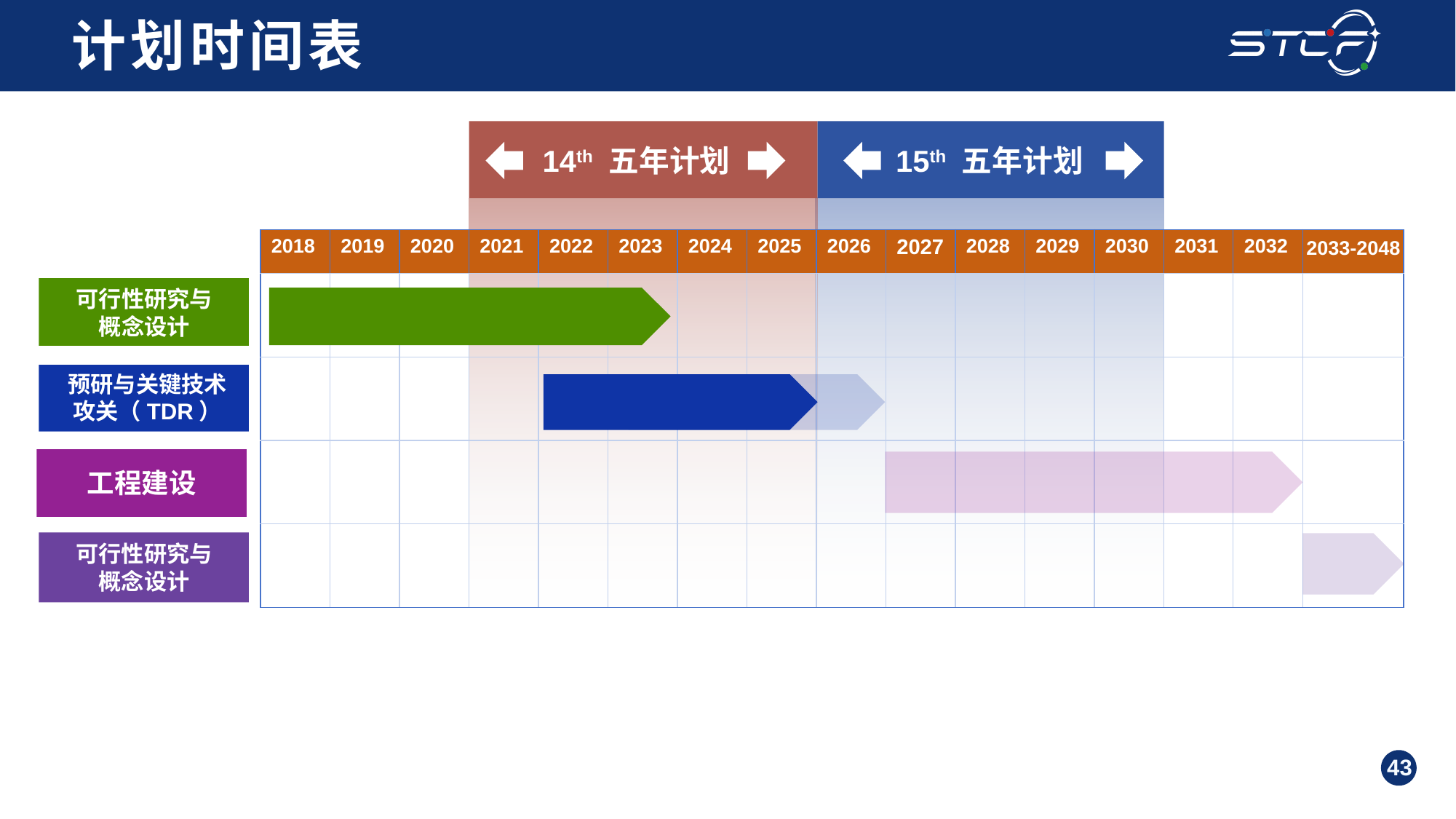

# 计划时间表

14th 五年计划
15th 五年计划

| 2018 | 2019 | 2020 | 2021 | 2022 | 2023 | 2024 | 2025 | 2026 | 2027 | 2028 | 2029 | 2030 | 2031 | 2032 |  |
| --- | --- | --- | --- | --- | --- | --- | --- | --- | --- | --- | --- | --- | --- | --- | --- |
|  |  |  |  |  |  |  |  |  |  |  |  |  |  |  |  |
|  |  |  |  |  |  |  |  |  |  |  |  |  |  |  |  |
|  |  |  |  |  |  |  |  |  |  |  |  |  |  |  |  |
|  |  |  |  |  |  |  |  |  |  |  |  |  |  |  |  |
2033-2048

可行性研究与
概念设计

预研与关键技术
攻关（TDR）

工程建设

可行性研究与
概念设计